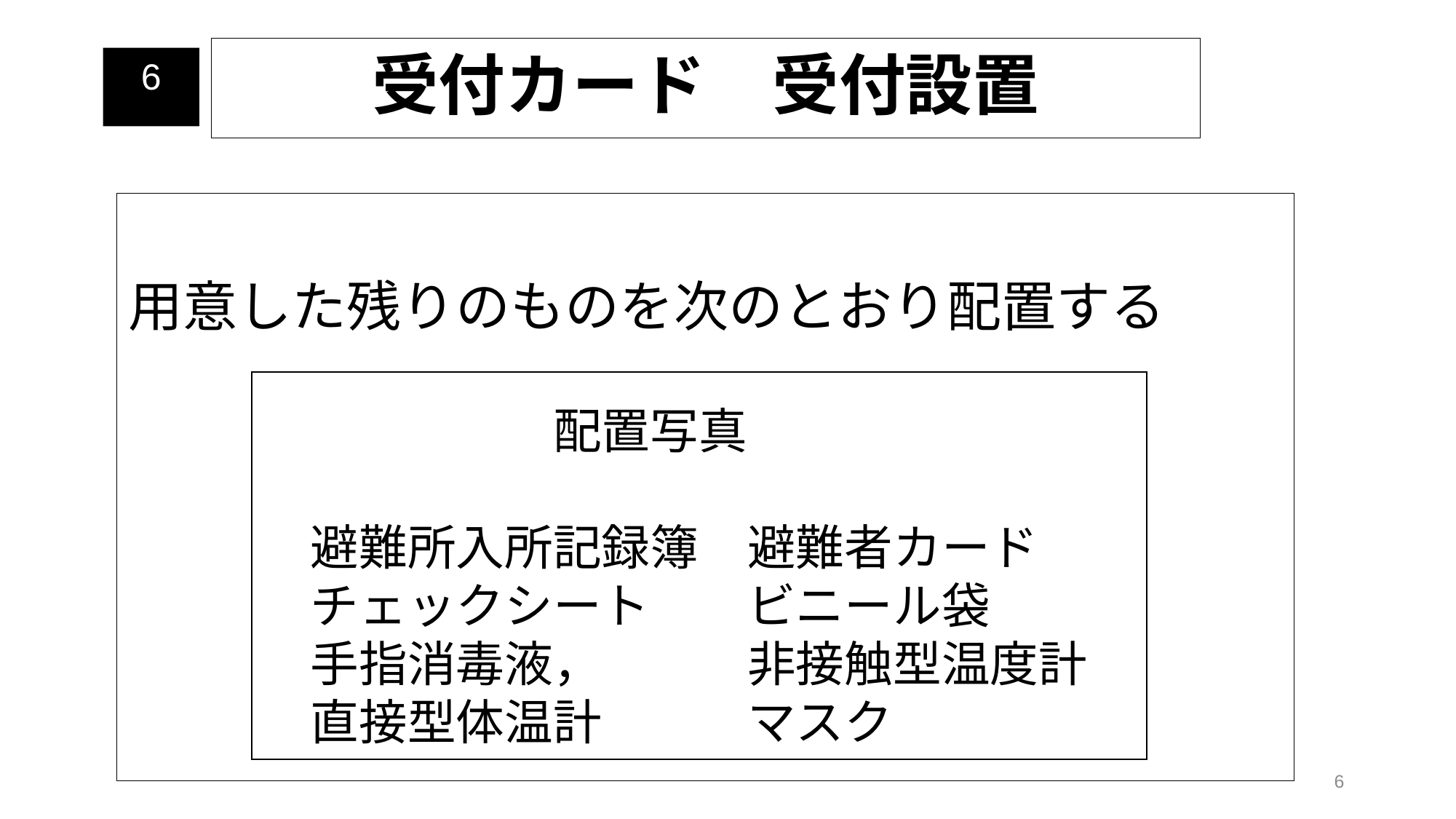

受付カード　受付設置
6

用意した残りのものを次のとおり配置する

　　　　　配置写真

避難所入所記録簿　避難者カード
チェックシート　　ビニール袋
手指消毒液，　　　非接触型温度計
直接型体温計　　　マスク

6